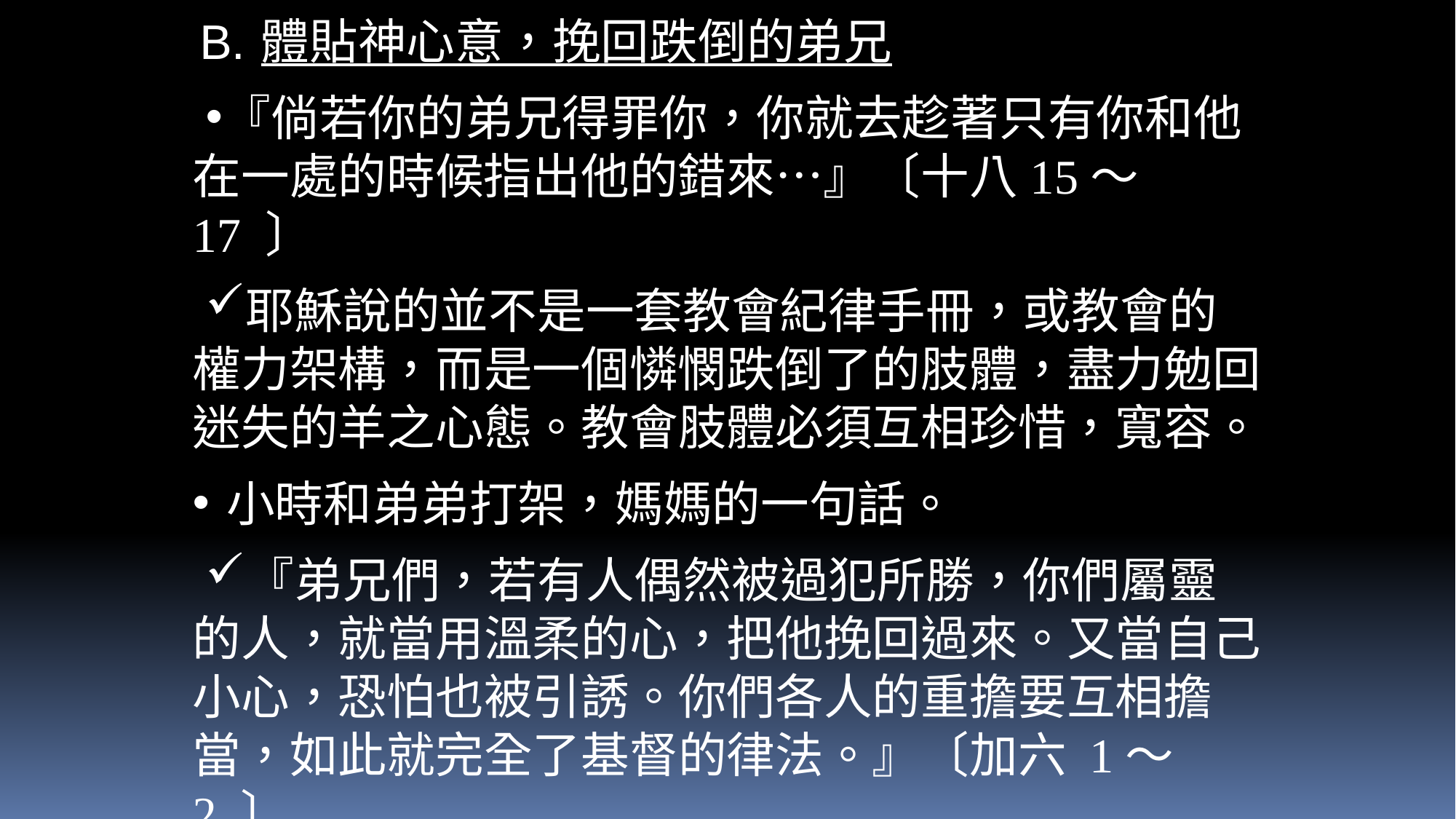

體貼神心意，挽回跌倒的弟兄
『倘若你的弟兄得罪你，你就去趁著只有你和他在一處的時候指出他的錯來…』〔十八15～17 〕
耶穌說的並不是一套教會紀律手冊，或教會的權力架構，而是一個憐憫跌倒了的肢體，盡力勉回迷失的羊之心態。教會肢體必須互相珍惜，寬容。
小時和弟弟打架，媽媽的一句話。
『弟兄們，若有人偶然被過犯所勝，你們屬靈的人，就當用溫柔的心，把他挽回過來。又當自己小心，恐怕也被引誘。你們各人的重擔要互相擔當，如此就完全了基督的律法。』〔加六 1～2 〕
 挽回牧師的教會秘書